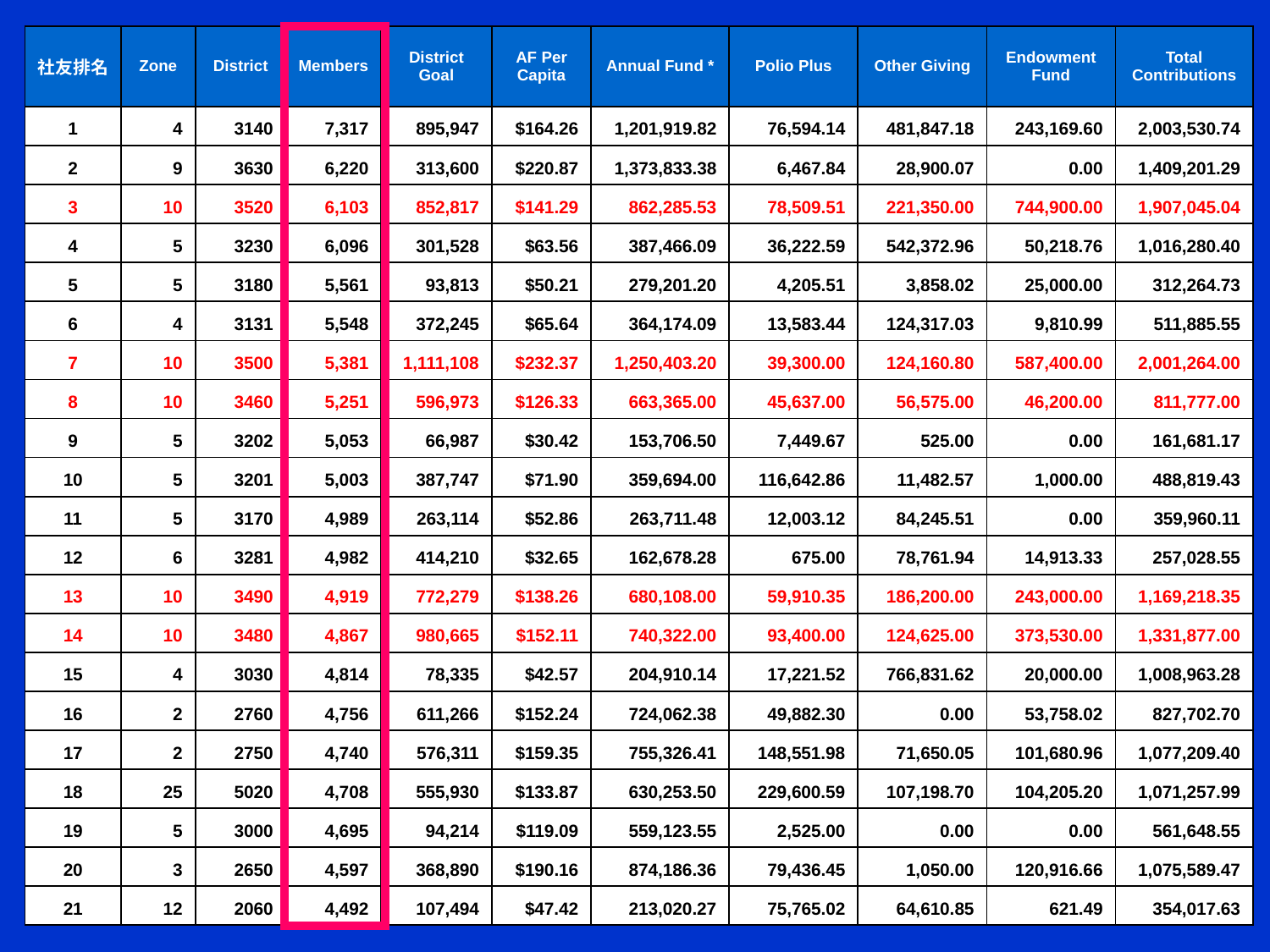

| 社友排名 | Zone | District | Members | District Goal | AF Per Capita | Annual Fund \* | Polio Plus | Other Giving | Endowment Fund | Total Contributions |
| --- | --- | --- | --- | --- | --- | --- | --- | --- | --- | --- |
| 1 | 4 | 3140 | 7,317 | 895,947 | $164.26 | 1,201,919.82 | 76,594.14 | 481,847.18 | 243,169.60 | 2,003,530.74 |
| 2 | 9 | 3630 | 6,220 | 313,600 | $220.87 | 1,373,833.38 | 6,467.84 | 28,900.07 | 0.00 | 1,409,201.29 |
| 3 | 10 | 3520 | 6,103 | 852,817 | $141.29 | 862,285.53 | 78,509.51 | 221,350.00 | 744,900.00 | 1,907,045.04 |
| 4 | 5 | 3230 | 6,096 | 301,528 | $63.56 | 387,466.09 | 36,222.59 | 542,372.96 | 50,218.76 | 1,016,280.40 |
| 5 | 5 | 3180 | 5,561 | 93,813 | $50.21 | 279,201.20 | 4,205.51 | 3,858.02 | 25,000.00 | 312,264.73 |
| 6 | 4 | 3131 | 5,548 | 372,245 | $65.64 | 364,174.09 | 13,583.44 | 124,317.03 | 9,810.99 | 511,885.55 |
| 7 | 10 | 3500 | 5,381 | 1,111,108 | $232.37 | 1,250,403.20 | 39,300.00 | 124,160.80 | 587,400.00 | 2,001,264.00 |
| 8 | 10 | 3460 | 5,251 | 596,973 | $126.33 | 663,365.00 | 45,637.00 | 56,575.00 | 46,200.00 | 811,777.00 |
| 9 | 5 | 3202 | 5,053 | 66,987 | $30.42 | 153,706.50 | 7,449.67 | 525.00 | 0.00 | 161,681.17 |
| 10 | 5 | 3201 | 5,003 | 387,747 | $71.90 | 359,694.00 | 116,642.86 | 11,482.57 | 1,000.00 | 488,819.43 |
| 11 | 5 | 3170 | 4,989 | 263,114 | $52.86 | 263,711.48 | 12,003.12 | 84,245.51 | 0.00 | 359,960.11 |
| 12 | 6 | 3281 | 4,982 | 414,210 | $32.65 | 162,678.28 | 675.00 | 78,761.94 | 14,913.33 | 257,028.55 |
| 13 | 10 | 3490 | 4,919 | 772,279 | $138.26 | 680,108.00 | 59,910.35 | 186,200.00 | 243,000.00 | 1,169,218.35 |
| 14 | 10 | 3480 | 4,867 | 980,665 | $152.11 | 740,322.00 | 93,400.00 | 124,625.00 | 373,530.00 | 1,331,877.00 |
| 15 | 4 | 3030 | 4,814 | 78,335 | $42.57 | 204,910.14 | 17,221.52 | 766,831.62 | 20,000.00 | 1,008,963.28 |
| 16 | 2 | 2760 | 4,756 | 611,266 | $152.24 | 724,062.38 | 49,882.30 | 0.00 | 53,758.02 | 827,702.70 |
| 17 | 2 | 2750 | 4,740 | 576,311 | $159.35 | 755,326.41 | 148,551.98 | 71,650.05 | 101,680.96 | 1,077,209.40 |
| 18 | 25 | 5020 | 4,708 | 555,930 | $133.87 | 630,253.50 | 229,600.59 | 107,198.70 | 104,205.20 | 1,071,257.99 |
| 19 | 5 | 3000 | 4,695 | 94,214 | $119.09 | 559,123.55 | 2,525.00 | 0.00 | 0.00 | 561,648.55 |
| 20 | 3 | 2650 | 4,597 | 368,890 | $190.16 | 874,186.36 | 79,436.45 | 1,050.00 | 120,916.66 | 1,075,589.47 |
| 21 | 12 | 2060 | 4,492 | 107,494 | $47.42 | 213,020.27 | 75,765.02 | 64,610.85 | 621.49 | 354,017.63 |